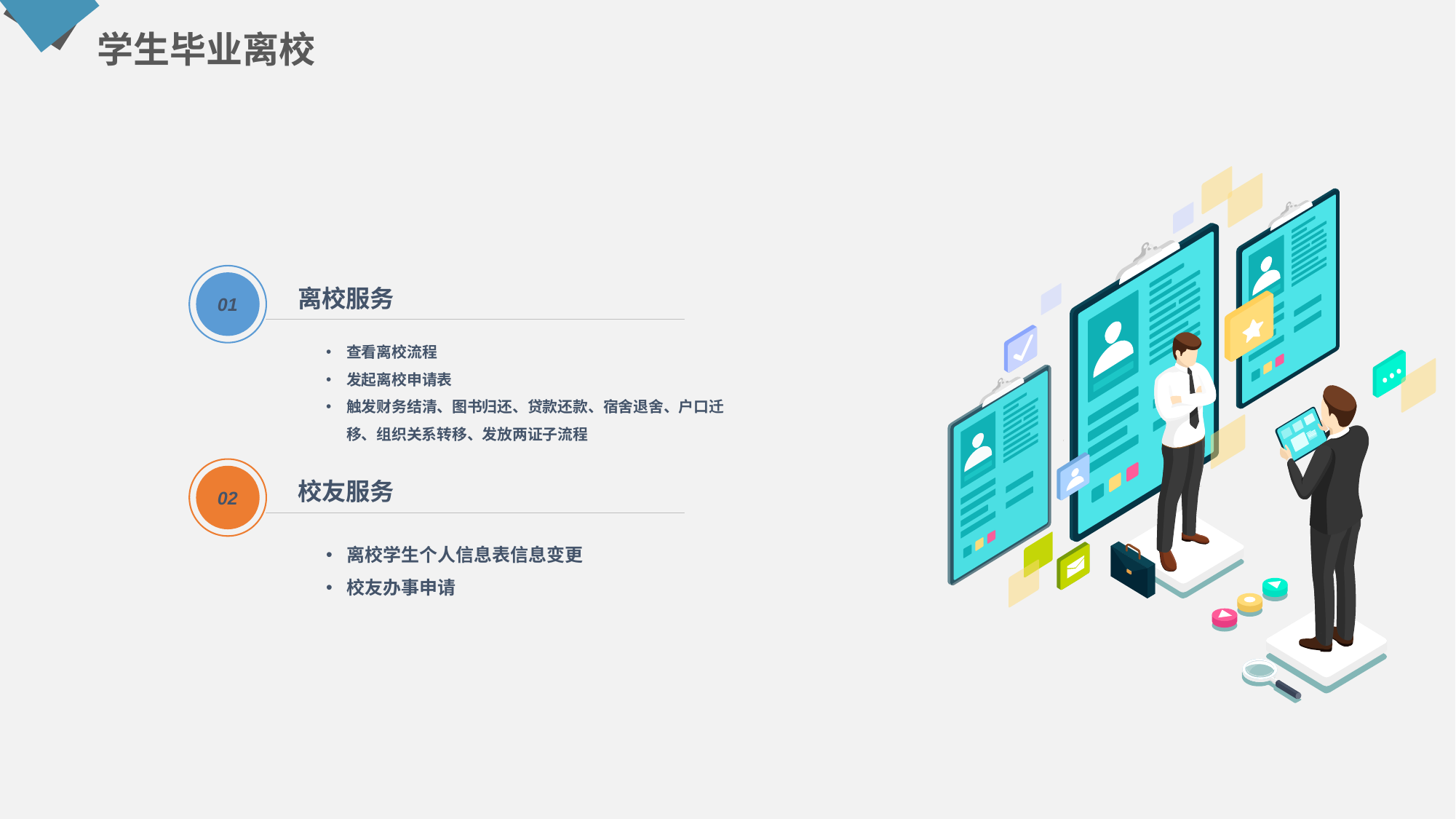

学生毕业离校

01

离校服务
查看离校流程
发起离校申请表
触发财务结清、图书归还、贷款还款、宿舍退舍、户口迁移、组织关系转移、发放两证子流程

02

校友服务
离校学生个人信息表信息变更
校友办事申请